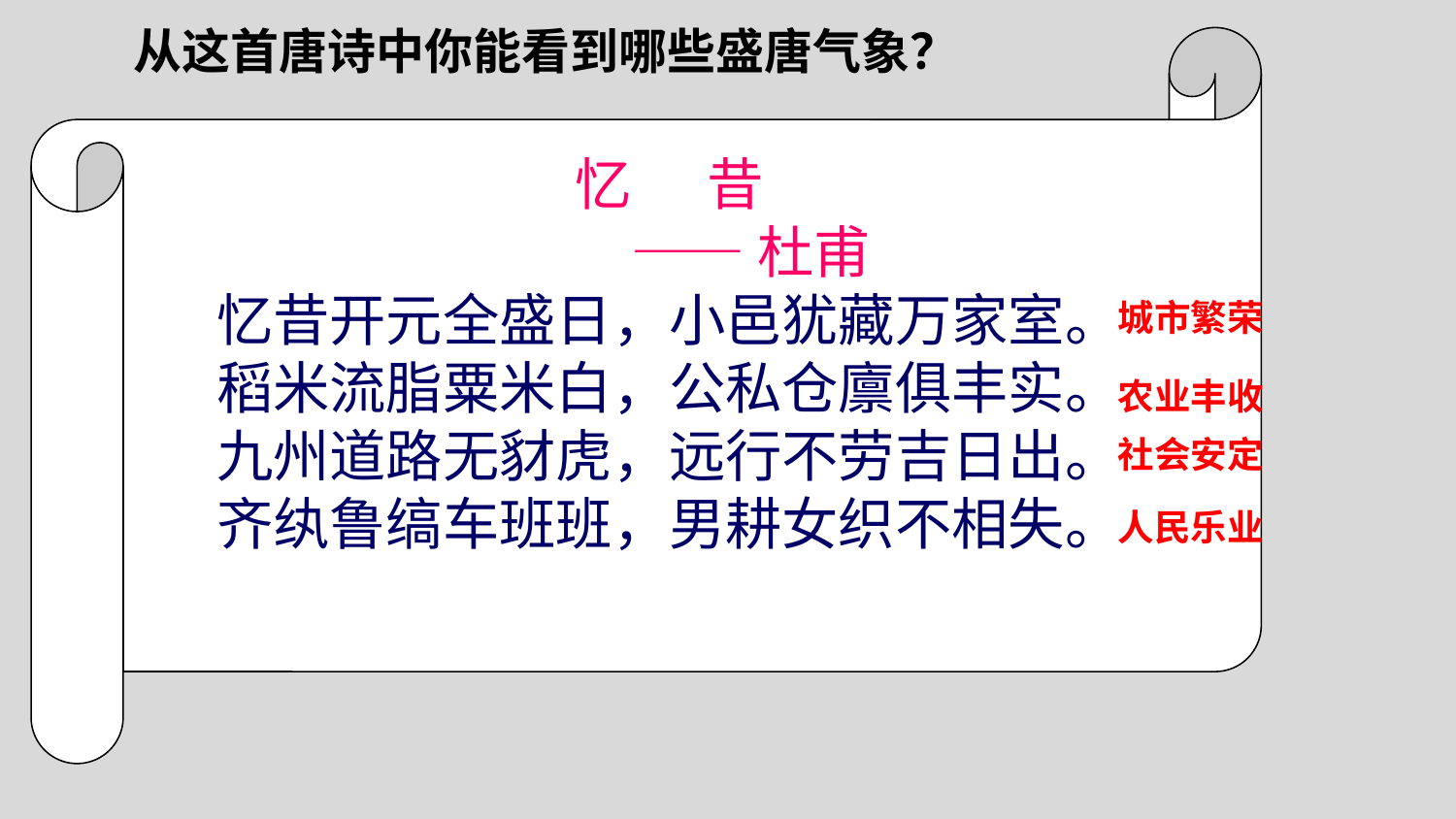

从这首唐诗中你能看到哪些盛唐气象？
忆      昔
             ——杜甫
忆昔开元全盛日，小邑犹藏万家室。
稻米流脂粟米白，公私仓廪俱丰实。
九州道路无豺虎，远行不劳吉日出。
齐纨鲁缟车班班，男耕女织不相失。

城市繁荣
农业丰收
社会安定
人民乐业